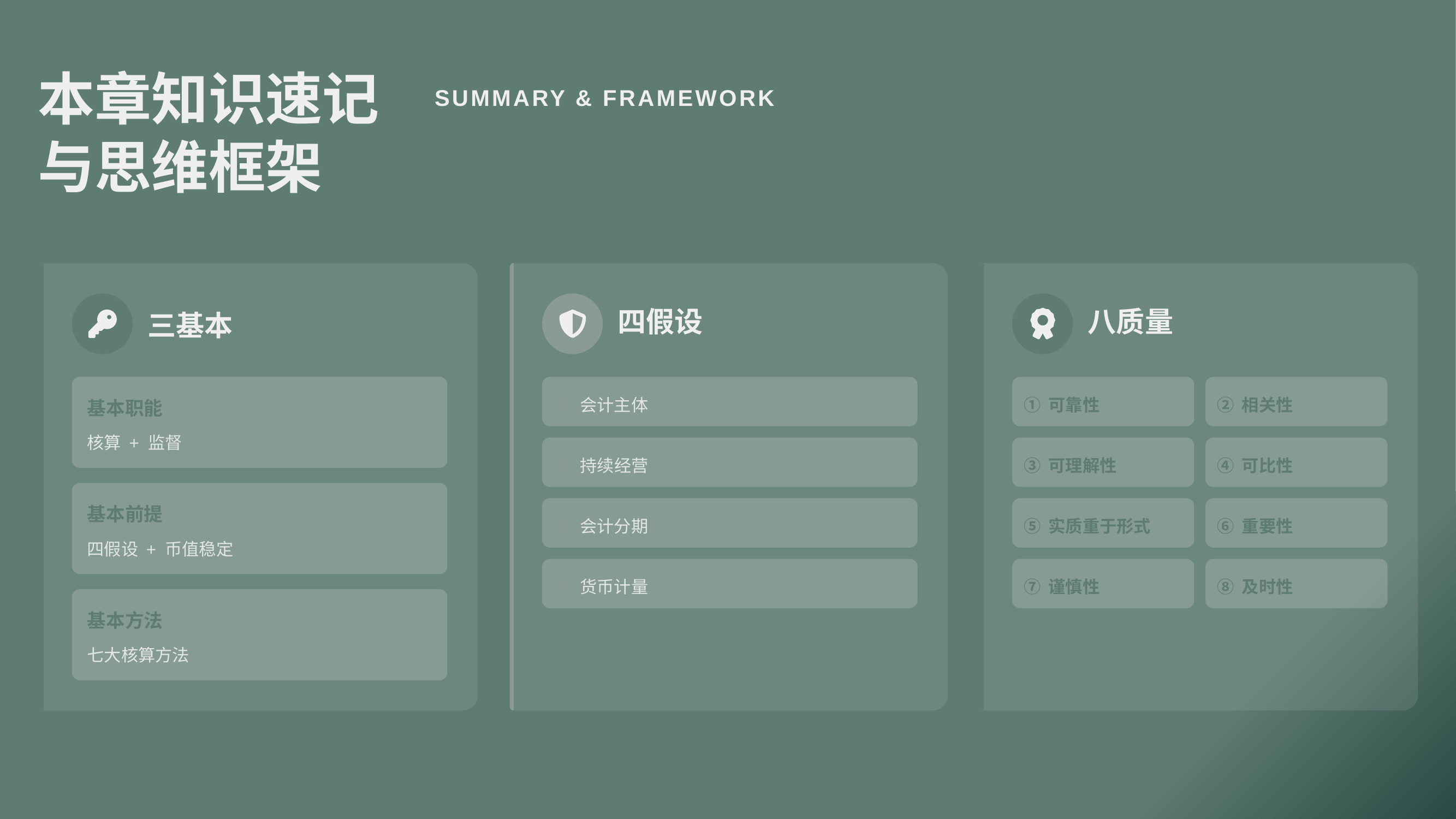

本章知识速记
与思维框架
SUMMARY & FRAMEWORK

三基本
四假设
八质量

①
会计主体
① 可靠性
② 相关性
基本职能
核算 + 监督

②
持续经营
③ 可理解性
④ 可比性

基本前提

③
会计分期
⑤ 实质重于形式
⑥ 重要性
四假设 + 币值稳定

④
货币计量
⑦ 谨慎性
⑧ 及时性

基本方法
七大核算方法